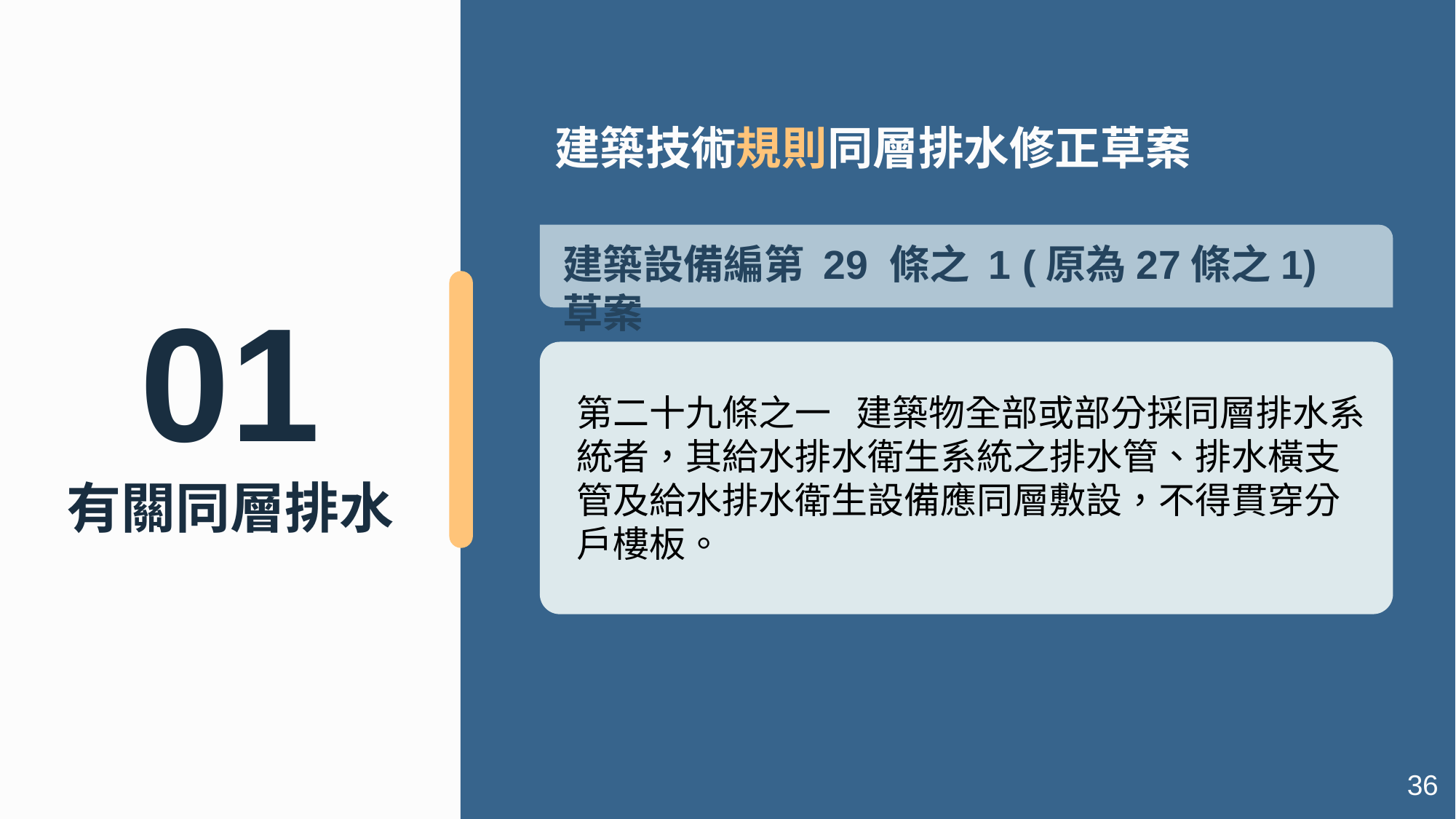

# 建築技術規則同層排水修正草案

建築設備編第 29 條之 1 (原為27條之1)草案
01
有關同層排水

第二十九條之一   建築物全部或部分採同層排水系統者，其給水排水衛生系統之排水管、排水橫支管及給水排水衛生設備應同層敷設，不得貫穿分戶樓板。
36